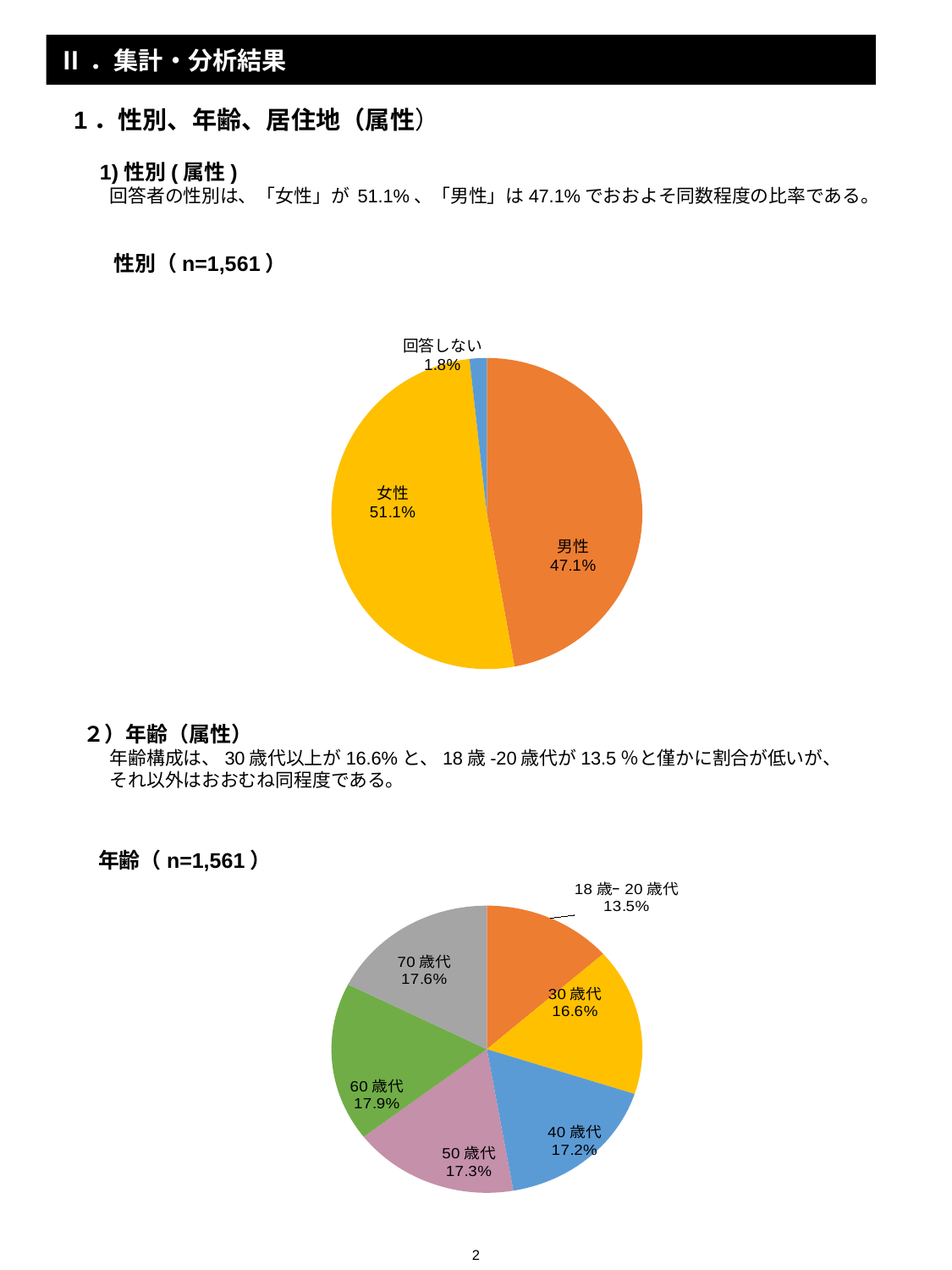

Ⅱ．集計・分析結果
1．性別、年齢、居住地（属性）

　1)性別(属性)
回答者の性別は、「女性」が 51.1%、「男性」は47.1%でおおよそ同数程度の比率である。
性別（n=1,561）

### Chart

| Category |
|---|

### Chart

| Category |  |
|---|---|
| 男性 | 47.14926329276105 |
| 女性 | 51.05701473414478 |
| 回答しない | 1.7937219730941705 |
 ２）年齢（属性）
年齢構成は、30歳代以上が16.6%と、18歳-20歳代が13.5％と僅かに割合が低いが、
それ以外はおおむね同程度である。

### Chart

| Category |  |
|---|---|
| 18歳 - 20代 | 13.452914798206278 |
| 30代 | 16.591928251121075 |
| 40代 | 17.232543241511852 |
| 50代 | 17.29660474055093 |
| 60代 | 17.873158231902625 |
| 70代以上 | 17.55285073670724 |
年齢（n=1,561）
2